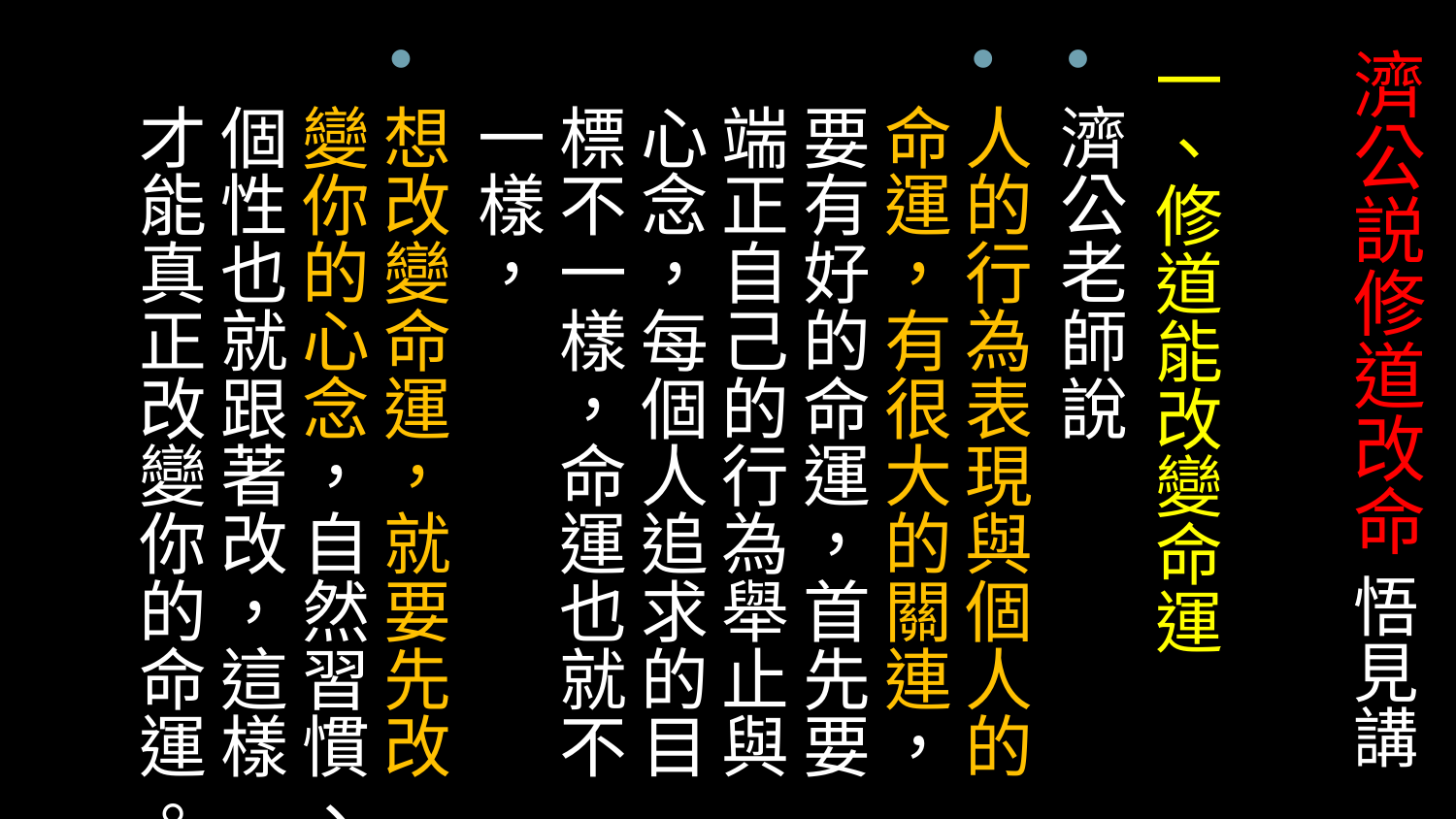

# 濟公説修道改命 悟見講
一、修道能改變命運
濟公老師說
人的行為表現與個人的命運，有很大的關連，要有好的命運，首先要端正自己的行為舉止與心念，每個人追求的目標不一樣，命運也就不一樣，
想改變命運，就要先改變你的心念，自然習慣、個性也就跟著改，這樣才能真正改變你的命運。